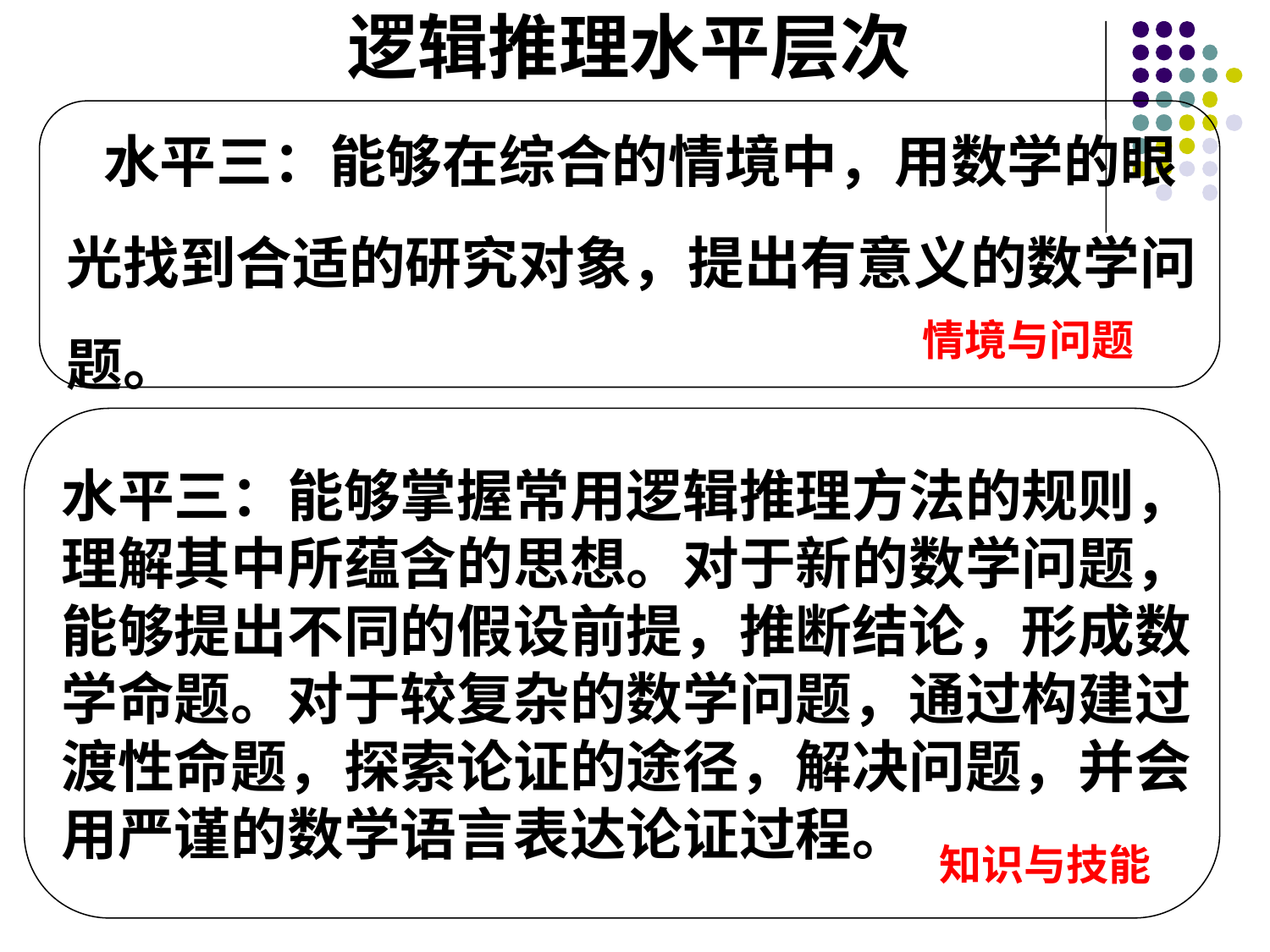

逻辑推理水平层次
水平三：能够在综合的情境中，用数学的眼光找到合适的研究对象，提出有意义的数学问题。

情境与问题

水平三：能够掌握常用逻辑推理方法的规则，理解其中所蕴含的思想。对于新的数学问题，能够提出不同的假设前提，推断结论，形成数学命题。对于较复杂的数学问题，通过构建过渡性命题，探索论证的途径，解决问题，并会用严谨的数学语言表达论证过程。
知识与技能